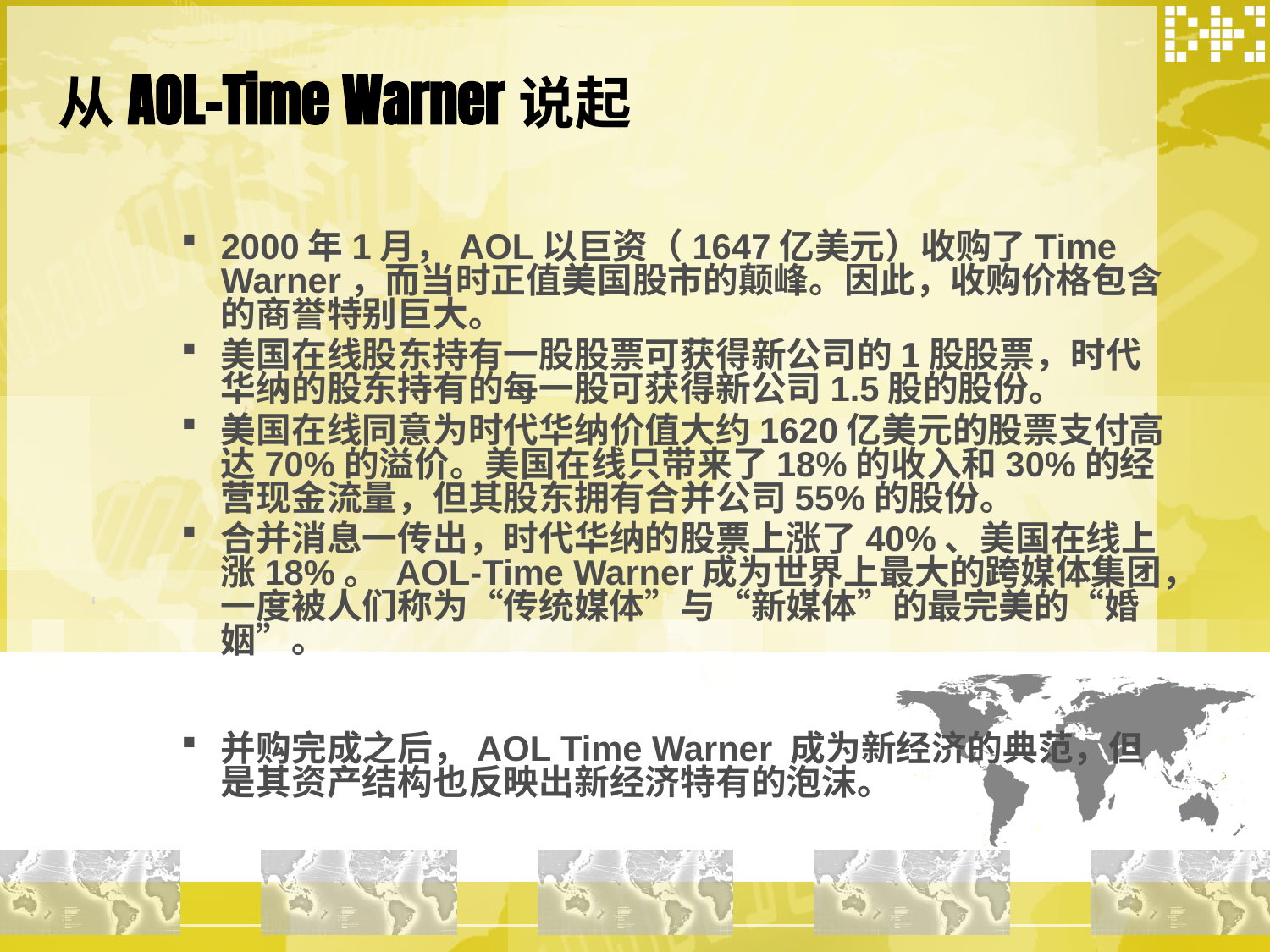

# 从AOL-Time Warner说起
2000年1月，AOL以巨资（1647亿美元）收购了Time Warner，而当时正值美国股市的颠峰。因此，收购价格包含的商誉特别巨大。
美国在线股东持有一股股票可获得新公司的1股股票，时代华纳的股东持有的每一股可获得新公司1.5股的股份。
美国在线同意为时代华纳价值大约1620亿美元的股票支付高达70%的溢价。美国在线只带来了18%的收入和30%的经营现金流量，但其股东拥有合并公司55%的股份。
合并消息一传出，时代华纳的股票上涨了40%、美国在线上涨18%。 AOL-Time Warner成为世界上最大的跨媒体集团，一度被人们称为“传统媒体”与“新媒体”的最完美的“婚姻”。

并购完成之后，AOL Time Warner 成为新经济的典范，但是其资产结构也反映出新经济特有的泡沫。

94